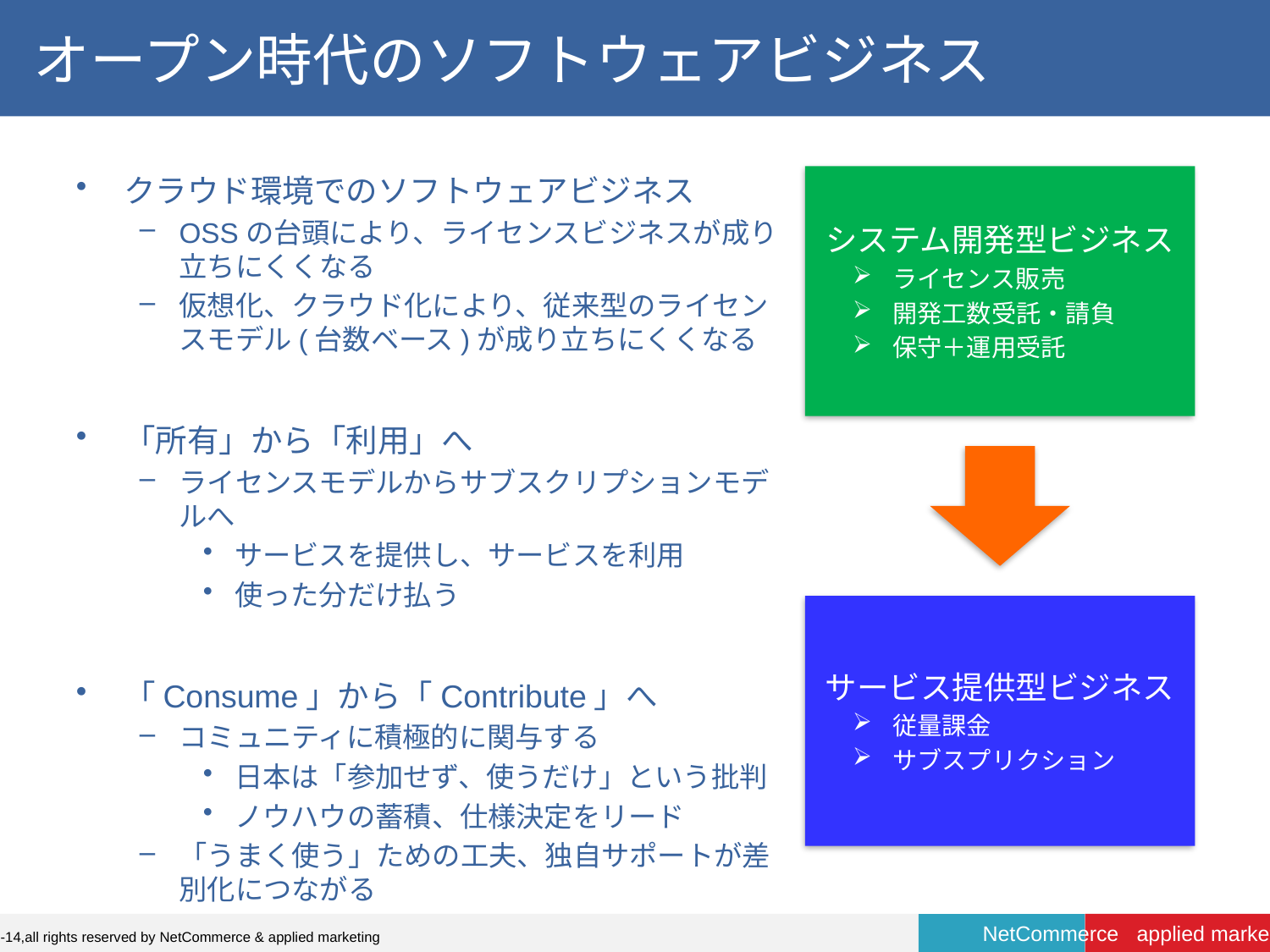

# オープン時代のソフトウェアビジネス
クラウド環境でのソフトウェアビジネス
OSSの台頭により、ライセンスビジネスが成り立ちにくくなる
仮想化、クラウド化により、従来型のライセンスモデル(台数ベース)が成り立ちにくくなる

「所有」から「利用」へ
ライセンスモデルからサブスクリプションモデルへ
サービスを提供し、サービスを利用
使った分だけ払う

「Consume」から「Contribute」へ
コミュニティに積極的に関与する
日本は「参加せず、使うだけ」という批判
ノウハウの蓄積、仕様決定をリード
「うまく使う」ための工夫、独自サポートが差別化につながる

システム開発型ビジネス
ライセンス販売
開発工数受託・請負
保守＋運用受託

サービス提供型ビジネス
従量課金
サブスプリクション